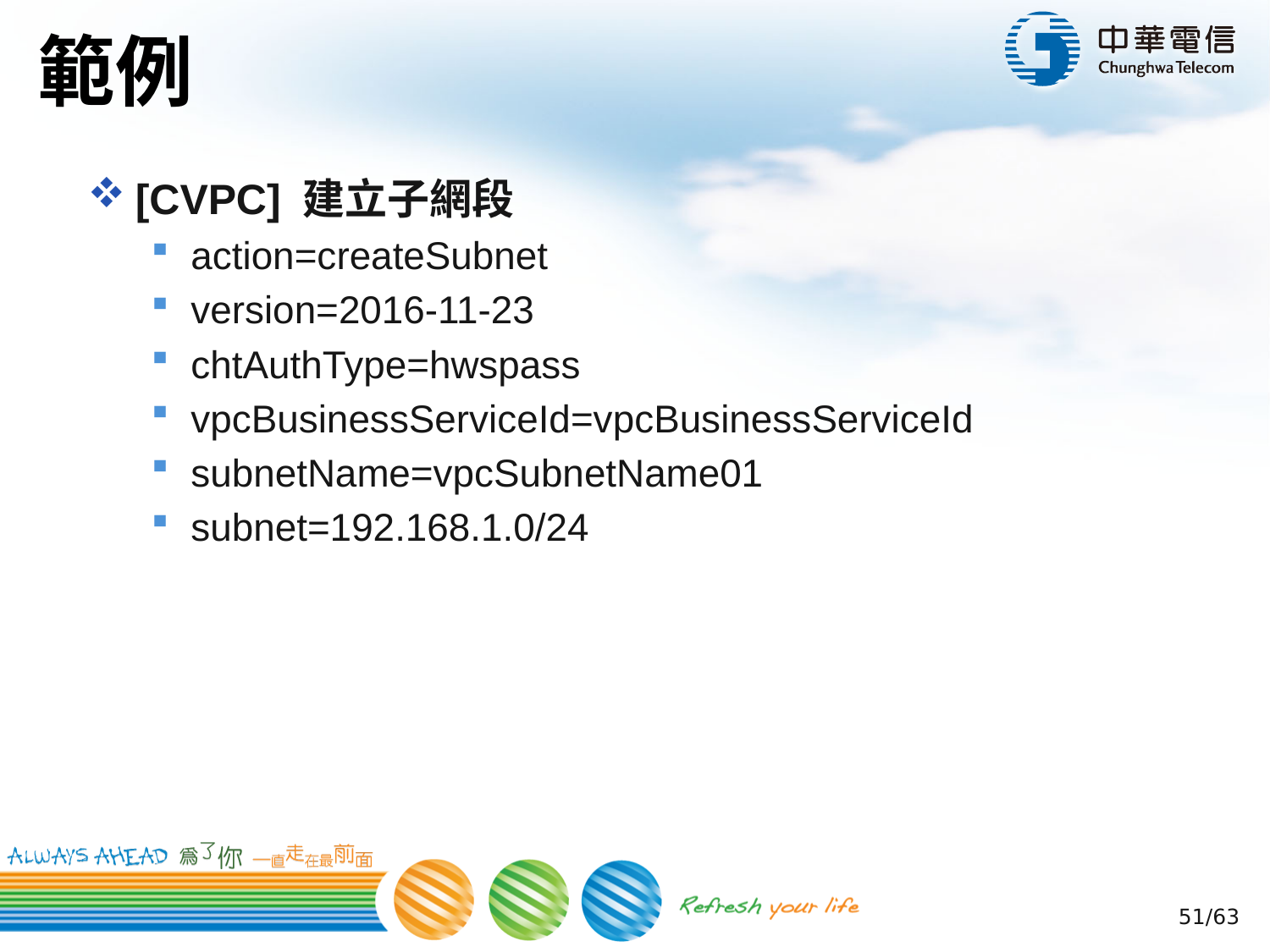

# 範例
[CVPC] 建立子網段
action=createSubnet
version=2016-11-23
chtAuthType=hwspass
vpcBusinessServiceId=vpcBusinessServiceId
subnetName=vpcSubnetName01
subnet=192.168.1.0/24